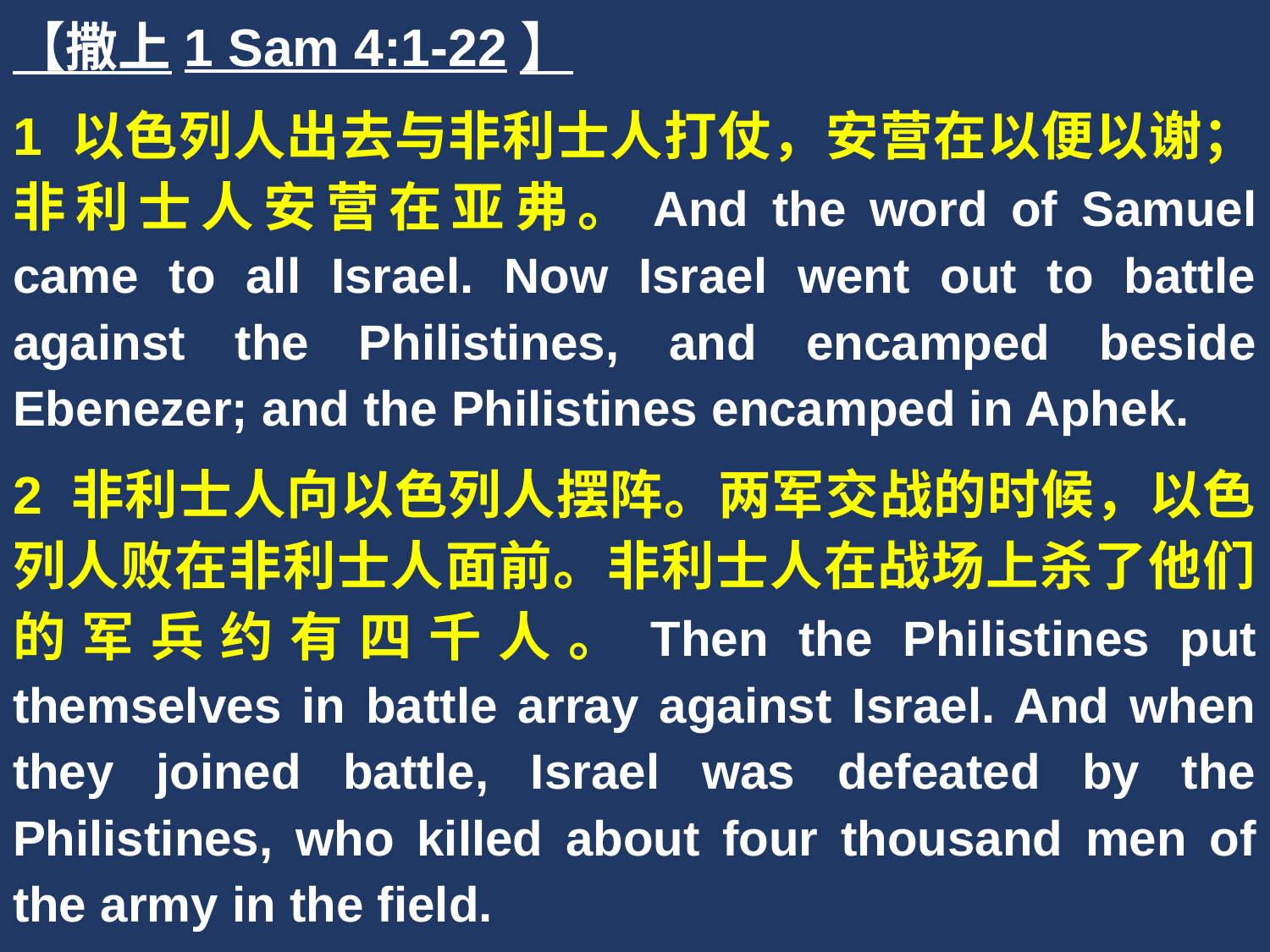

【撒上1 Sam 4:1-22】
1 以色列人出去与非利士人打仗，安营在以便以谢；非利士人安营在亚弗。And the word of Samuel came to all Israel. Now Israel went out to battle against the Philistines, and encamped beside Ebenezer; and the Philistines encamped in Aphek.
2 非利士人向以色列人摆阵。两军交战的时候，以色列人败在非利士人面前。非利士人在战场上杀了他们的军兵约有四千人。Then the Philistines put themselves in battle array against Israel. And when they joined battle, Israel was defeated by the Philistines, who killed about four thousand men of the army in the field.